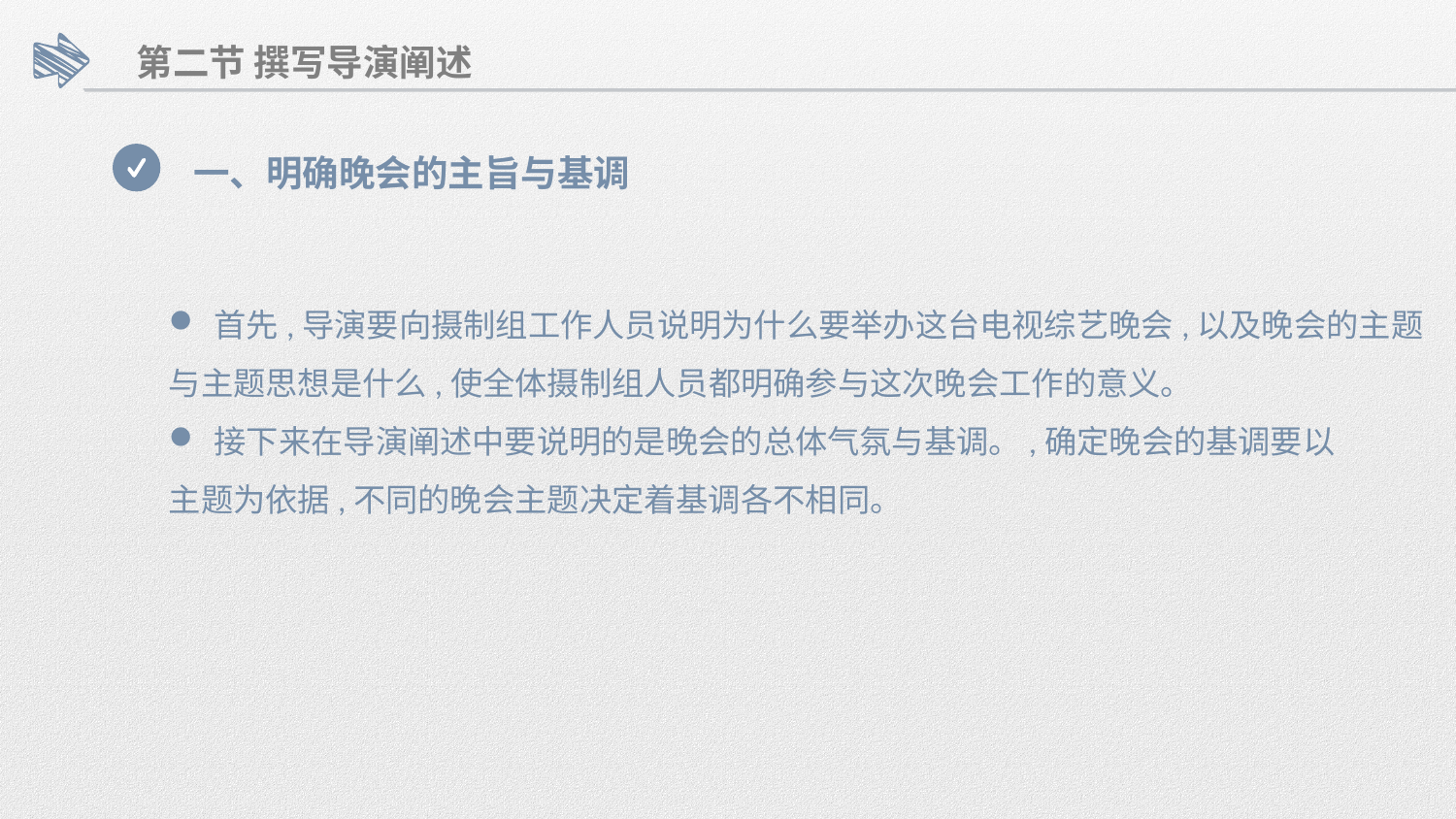

第二节 撰写导演阐述
一、明确晚会的主旨与基调

首先,导演要向摄制组工作人员说明为什么要举办这台电视综艺晚会,以及晚会的主题
与主题思想是什么,使全体摄制组人员都明确参与这次晚会工作的意义。
接下来在导演阐述中要说明的是晚会的总体气氛与基调。,确定晚会的基调要以
主题为依据,不同的晚会主题决定着基调各不相同。